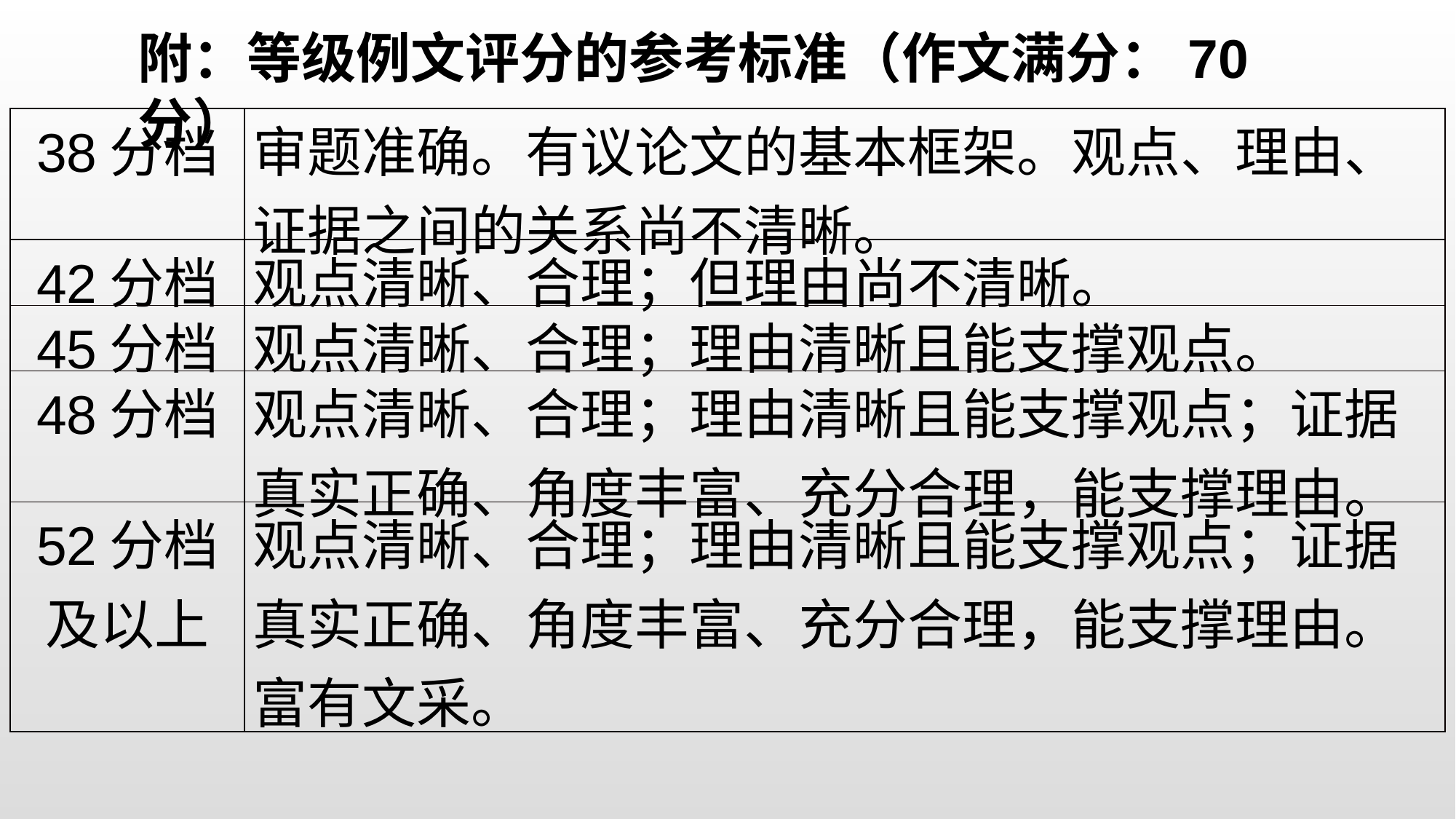

附：等级例文评分的参考标准（作文满分：70分）
| 38分档 | 审题准确。有议论文的基本框架。观点、理由、证据之间的关系尚不清晰。 |
| --- | --- |
| 42分档 | 观点清晰、合理；但理由尚不清晰。 |
| 45分档 | 观点清晰、合理；理由清晰且能支撑观点。 |
| 48分档 | 观点清晰、合理；理由清晰且能支撑观点；证据真实正确、角度丰富、充分合理，能支撑理由。 |
| 52分档及以上 | 观点清晰、合理；理由清晰且能支撑观点；证据真实正确、角度丰富、充分合理，能支撑理由。富有文采。 |